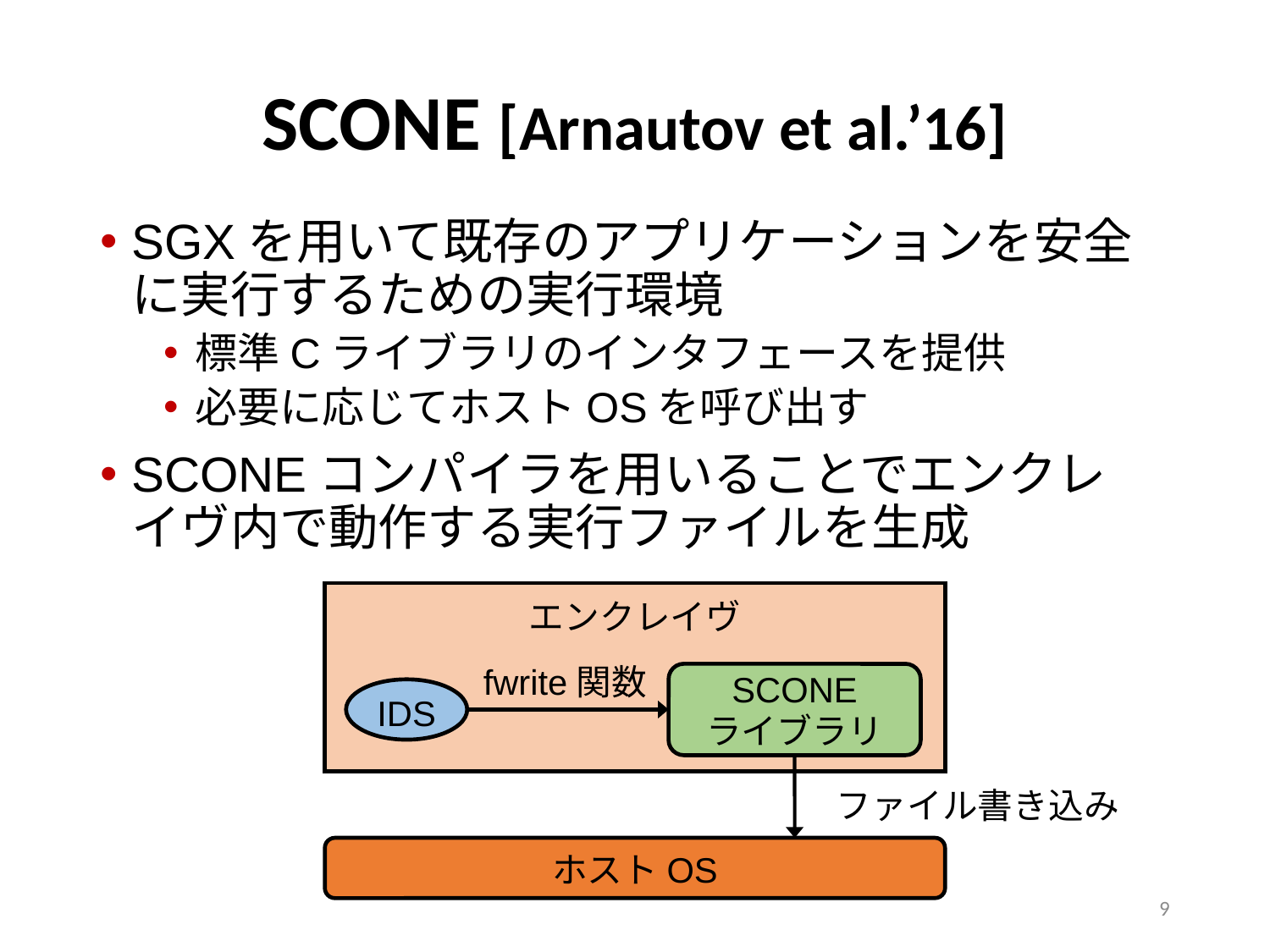

# SCONE [Arnautov et al.’16]
SGXを用いて既存のアプリケーションを安全に実行するための実行環境
標準Cライブラリのインタフェースを提供
必要に応じてホストOSを呼び出す
SCONEコンパイラを用いることでエンクレイヴ内で動作する実行ファイルを生成
エンクレイヴ
fwrite関数
SCONE
ライブラリ
IDS
ファイル書き込み
ホストOS
9